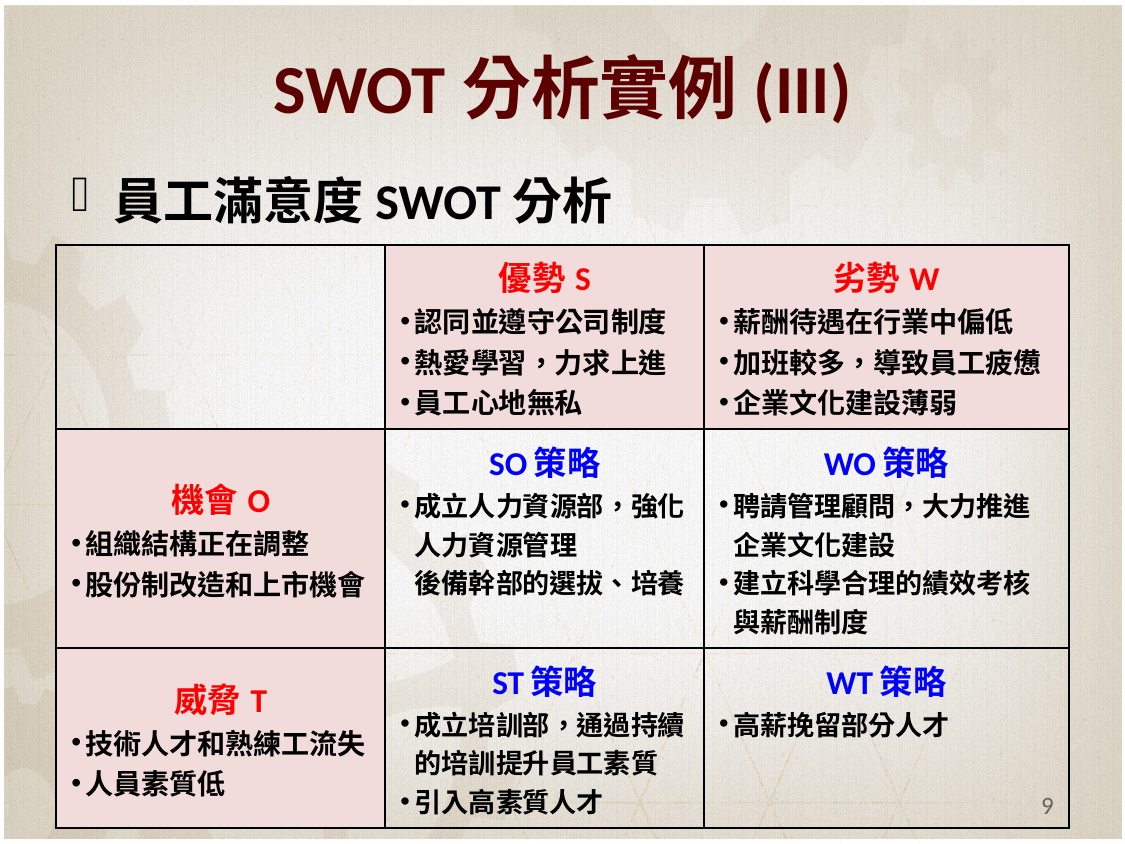

# SWOT分析實例(III)
員工滿意度SWOT分析
|  | 優勢S 認同並遵守公司制度 熱愛學習，力求上進 員工心地無私 | 劣勢W 薪酬待遇在行業中偏低 加班較多，導致員工疲憊 企業文化建設薄弱 |
| --- | --- | --- |
| 機會O 組織結構正在調整 股份制改造和上市機會 | SO策略 成立人力資源部，強化人力資源管理 後備幹部的選拔、培養 | WO策略 聘請管理顧問，大力推進企業文化建設 建立科學合理的績效考核與薪酬制度 |
| 威脅T 技術人才和熟練工流失 人員素質低 | ST策略 成立培訓部，通過持續的培訓提升員工素質 引入高素質人才 | WT策略 高薪挽留部分人才 |
9